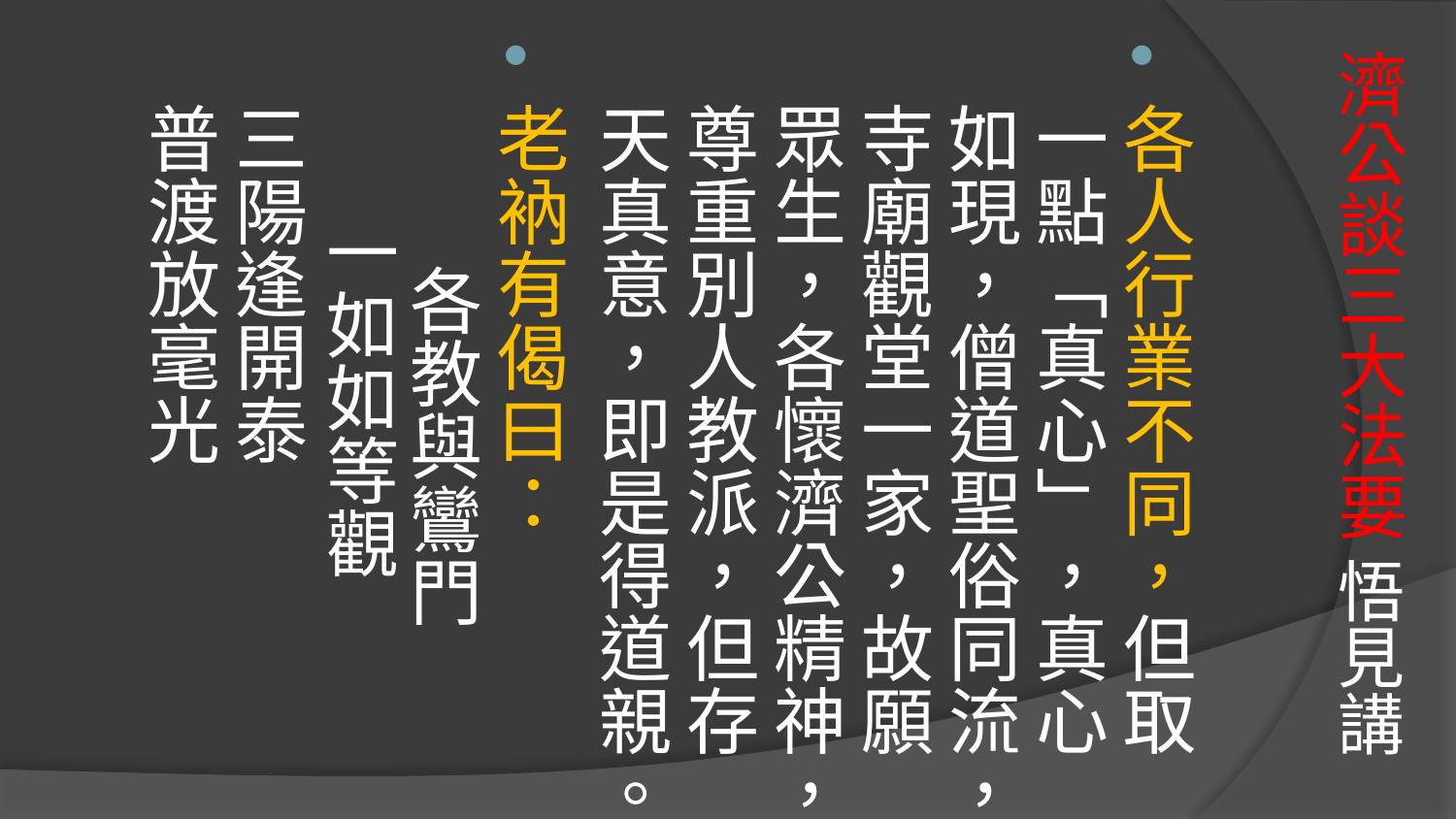

# 濟公談三大法要 悟見講
各人行業不同，但取一點「真心」，真心如現，僧道聖俗同流，寺廟觀堂一家，故願眾生，各懷濟公精神，尊重別人教派，但存天真意，即是得道親。
老衲有偈曰：                          各教與鸞門                 一如如等觀           三陽逢開泰                    普渡放毫光